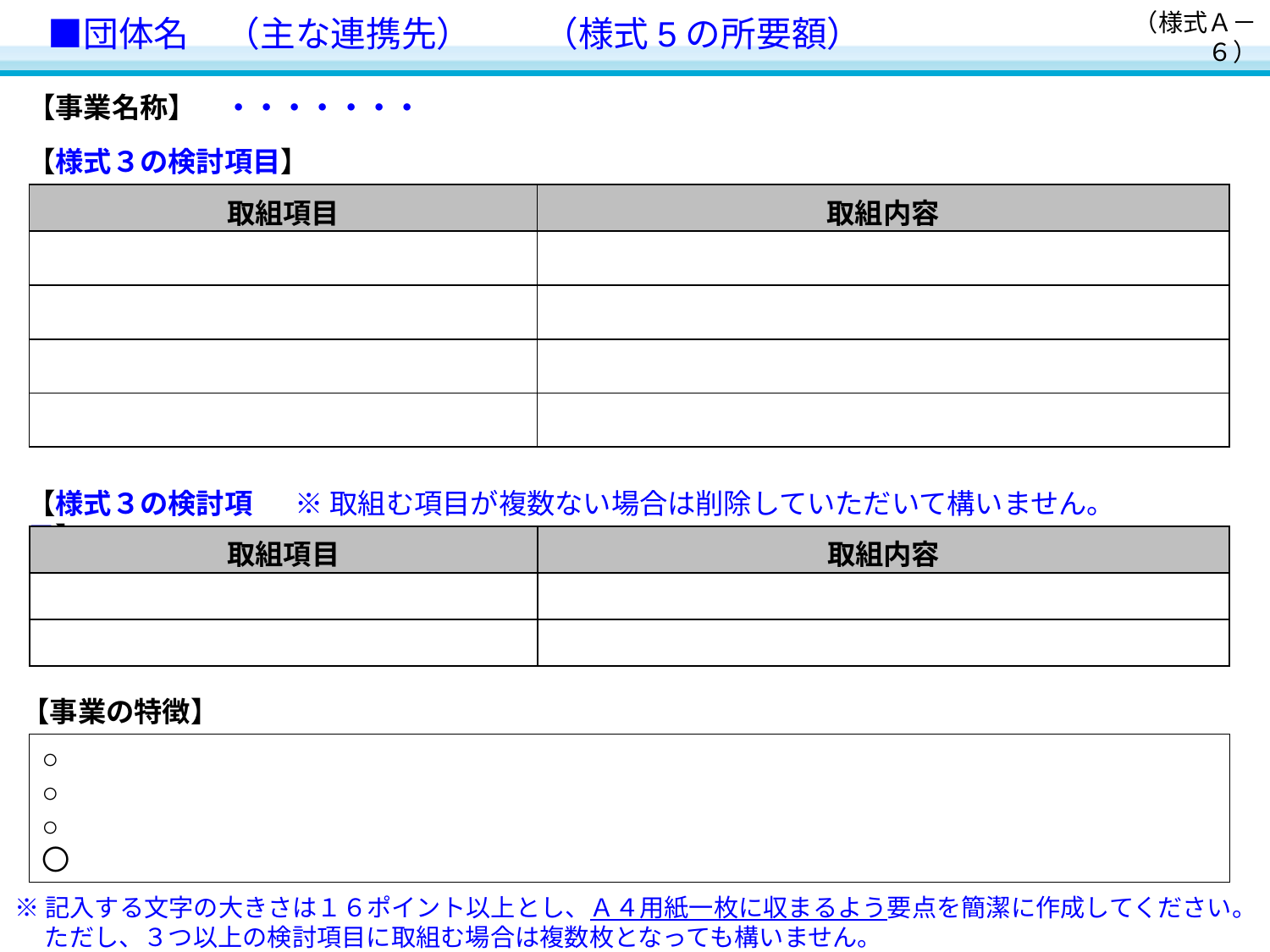

# ■団体名　（主な連携先）　　（様式5の所要額）
（様式Ａ－６）
【事業名称】　・・・・・・・
【様式３の検討項目】
| 取組項目 | 取組内容 |
| --- | --- |
|  |  |
|  |  |
|  |  |
|  |  |
【様式３の検討項目】
※取組む項目が複数ない場合は削除していただいて構いません。
| 取組項目 | 取組内容 |
| --- | --- |
|  |  |
|  |  |
【事業の特徴】
○
○
○
〇
※記入する文字の大きさは１６ポイント以上とし、Ａ４用紙一枚に収まるよう要点を簡潔に作成してください。
　 ただし、３つ以上の検討項目に取組む場合は複数枚となっても構いません。
青字部分は提出の際は削除していただいてかまいません。